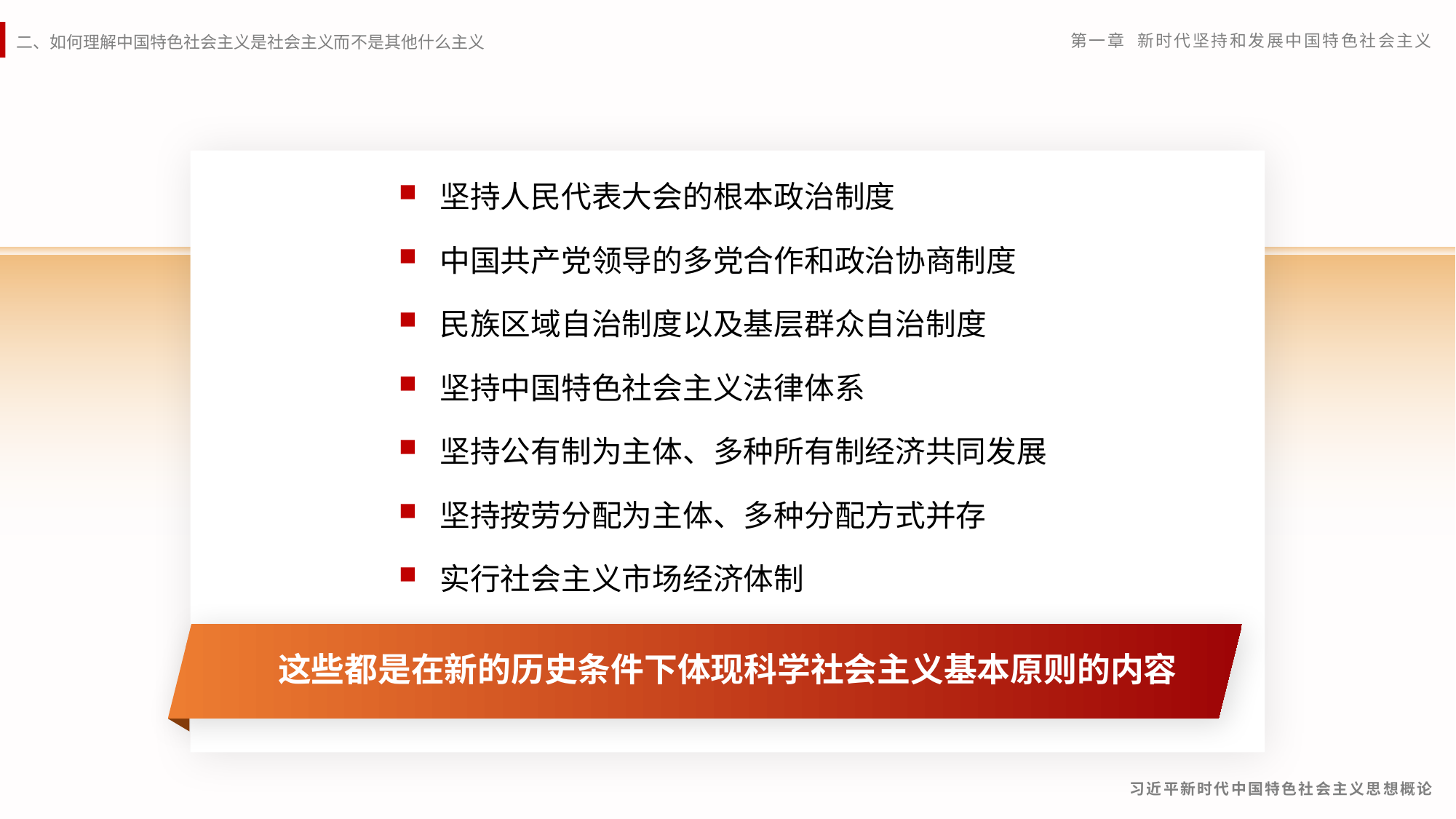

坚持人民代表大会的根本政治制度
中国共产党领导的多党合作和政治协商制度
民族区域自治制度以及基层群众自治制度
坚持中国特色社会主义法律体系
坚持公有制为主体、多种所有制经济共同发展
坚持按劳分配为主体、多种分配方式并存
实行社会主义市场经济体制

这些都是在新的历史条件下体现科学社会主义基本原则的内容